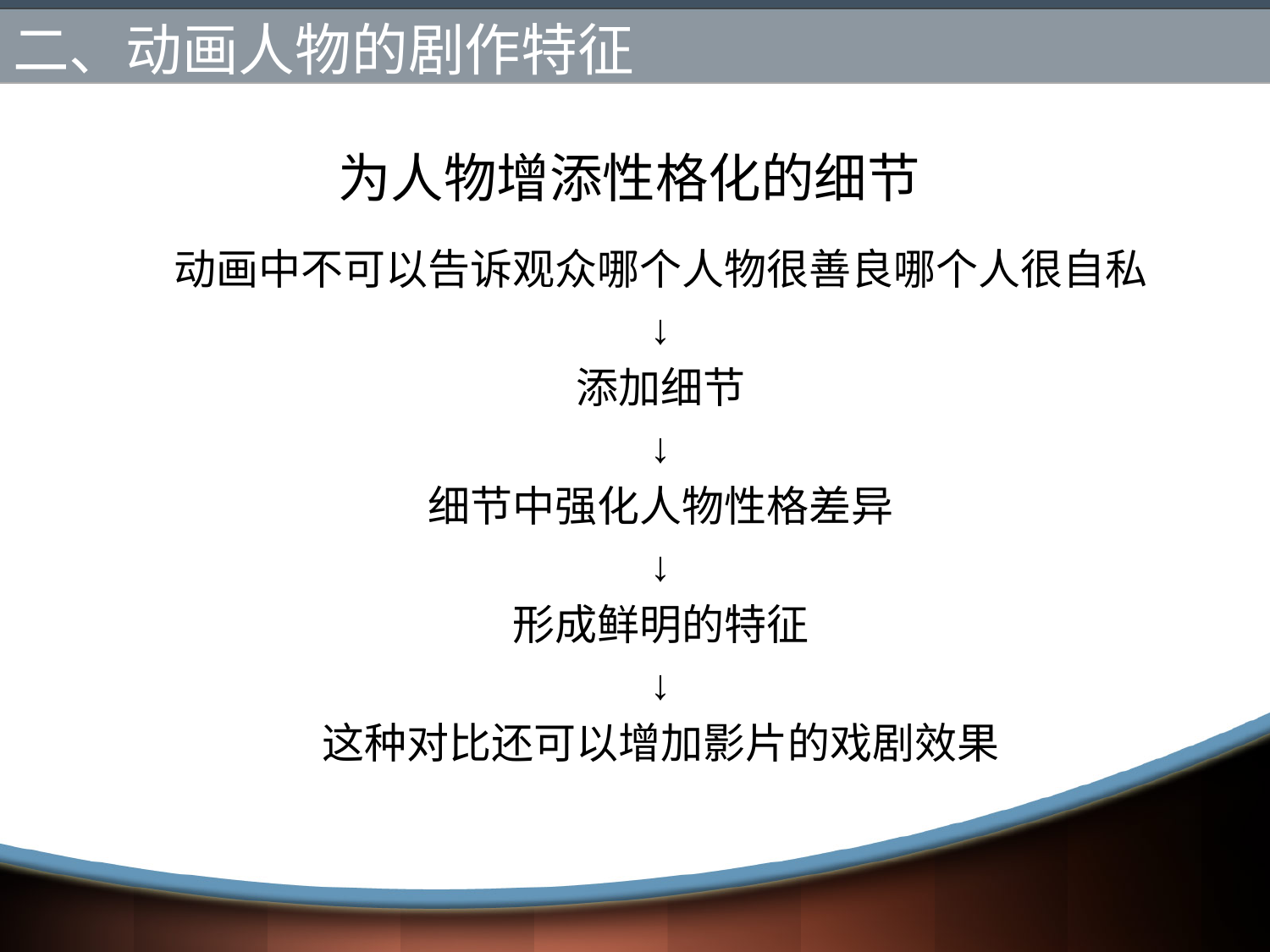

# 二、动画人物的剧作特征
为人物增添性格化的细节
动画中不可以告诉观众哪个人物很善良哪个人很自私
↓
添加细节
↓
细节中强化人物性格差异
↓
形成鲜明的特征
↓
这种对比还可以增加影片的戏剧效果